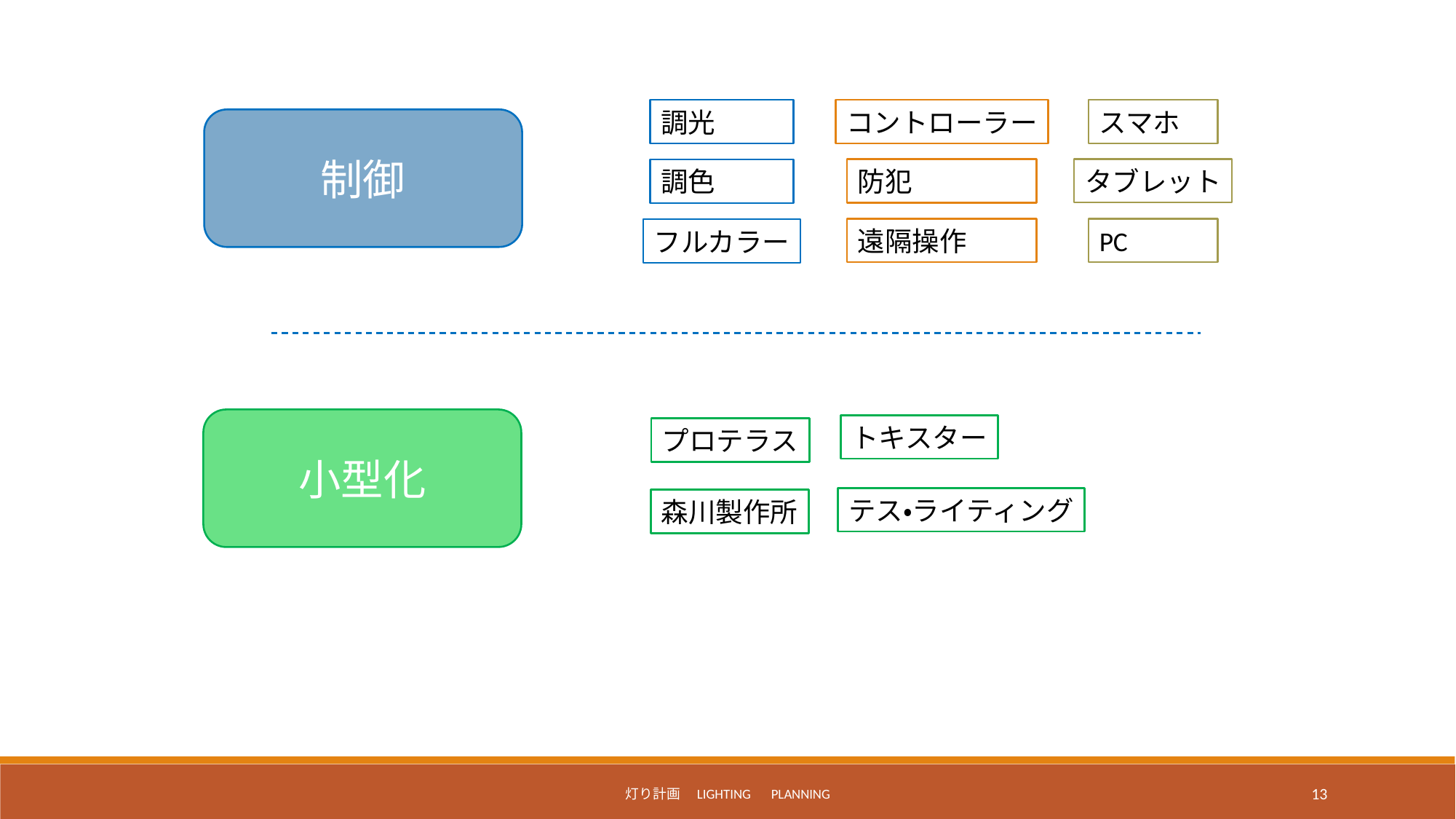

調光
コントローラー
スマホ
制御
タブレット
防犯
調色
遠隔操作
PC
フルカラー
小型化
トキスター
プロテラス
テス・ライティング
森川製作所
灯り計画　Lighting　Planning
13